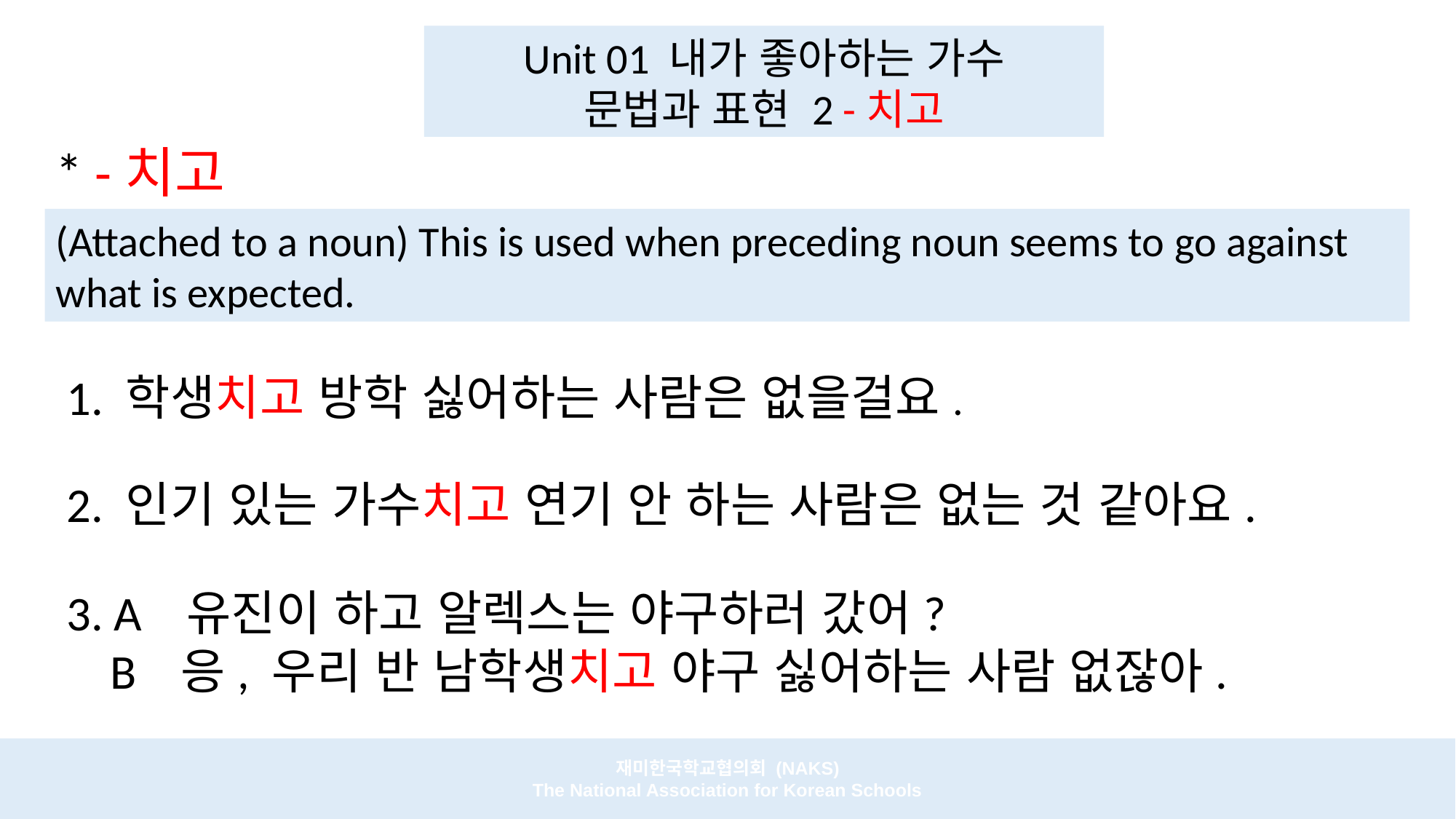

Unit 01 내가 좋아하는 가수
문법과 표현 2 -치고
* -치고
(Attached to a noun) This is used when preceding noun seems to go against  what is expected.

 1. 학생치고 방학 싫어하는 사람은 없을걸요.

 2. 인기 있는 가수치고 연기 안 하는 사람은 없는 것 같아요.
 3. A   유진이 하고 알렉스는 야구하러 갔어?
     B   응, 우리 반 남학생치고 야구 싫어하는 사람 없잖아.
재미한국학교협의회 (NAKS)
The National Association for Korean Schools